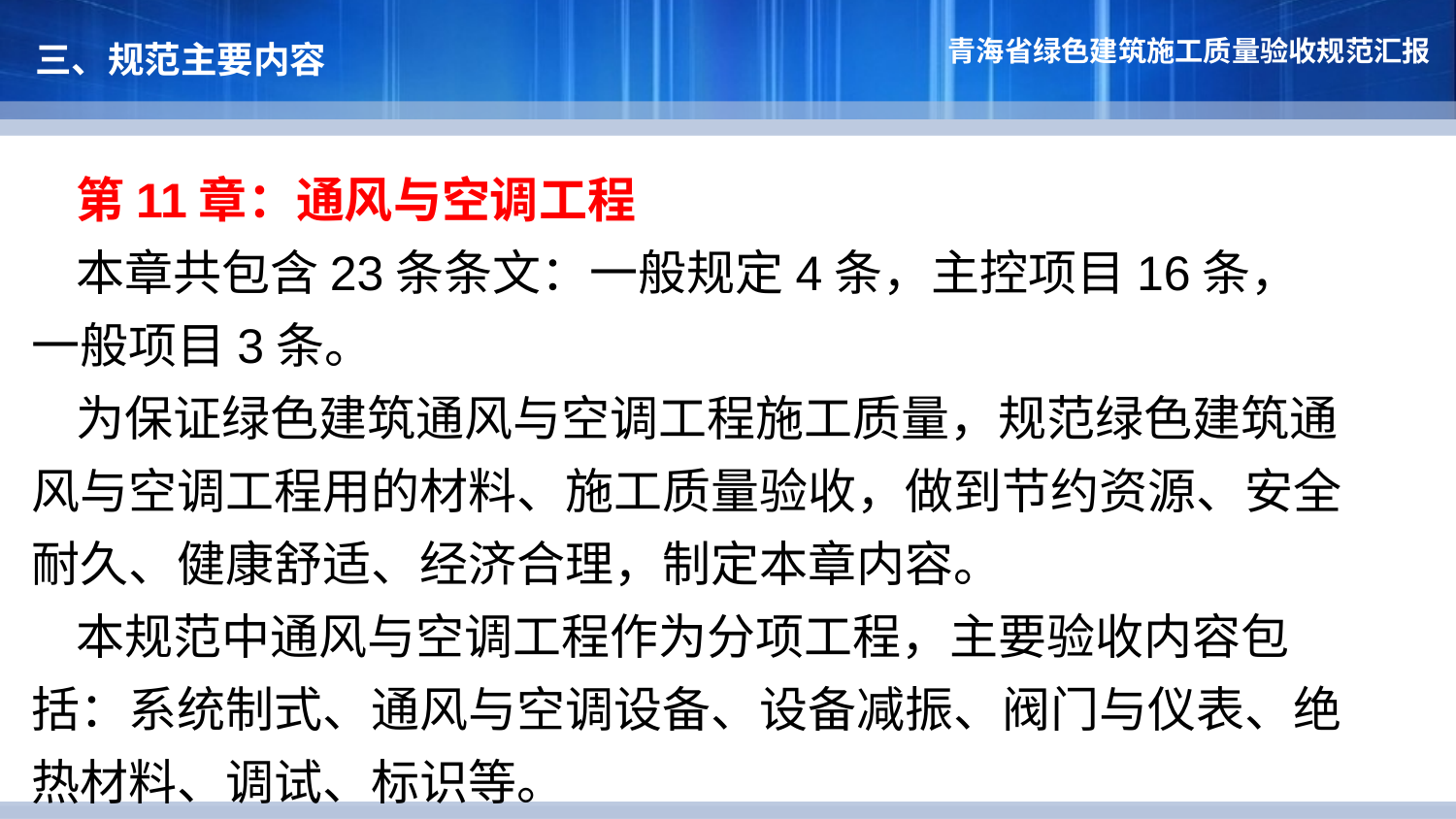

三、规范主要内容
   第11章：通风与空调工程
   本章共包含23条条文：一般规定4条，主控项目16条，一般项目3条。
   为保证绿色建筑通风与空调工程施工质量，规范绿色建筑通风与空调工程用的材料、施工质量验收，做到节约资源、安全耐久、健康舒适、经济合理，制定本章内容。
   本规范中通风与空调工程作为分项工程，主要验收内容包括：系统制式、通风与空调设备、设备减振、阀门与仪表、绝热材料、调试、标识等。